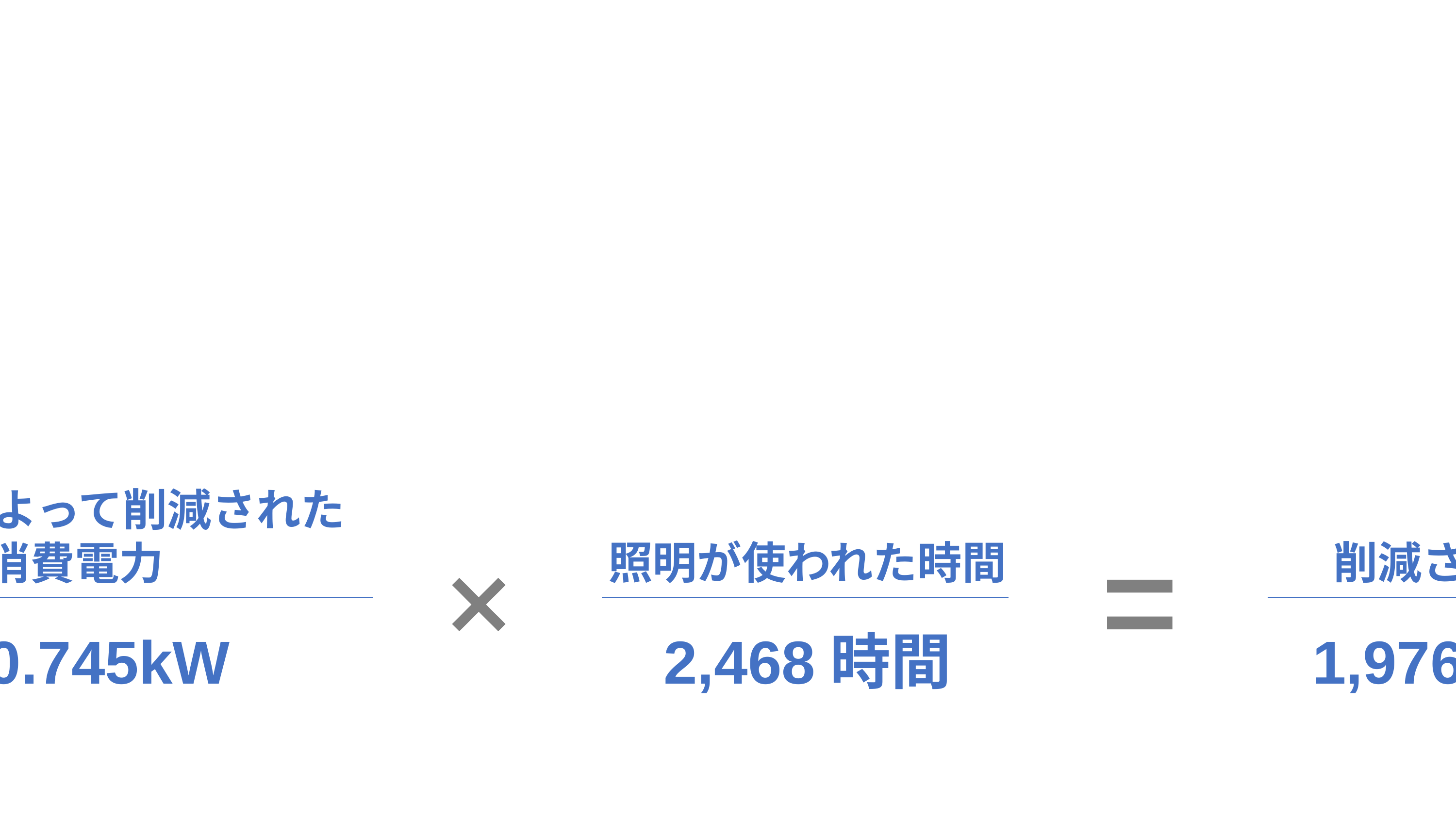

LED化によって削減された
消費電力
照明が使われた時間
削減された電力量

800.745kW
2,468時間
1,976,238kWh